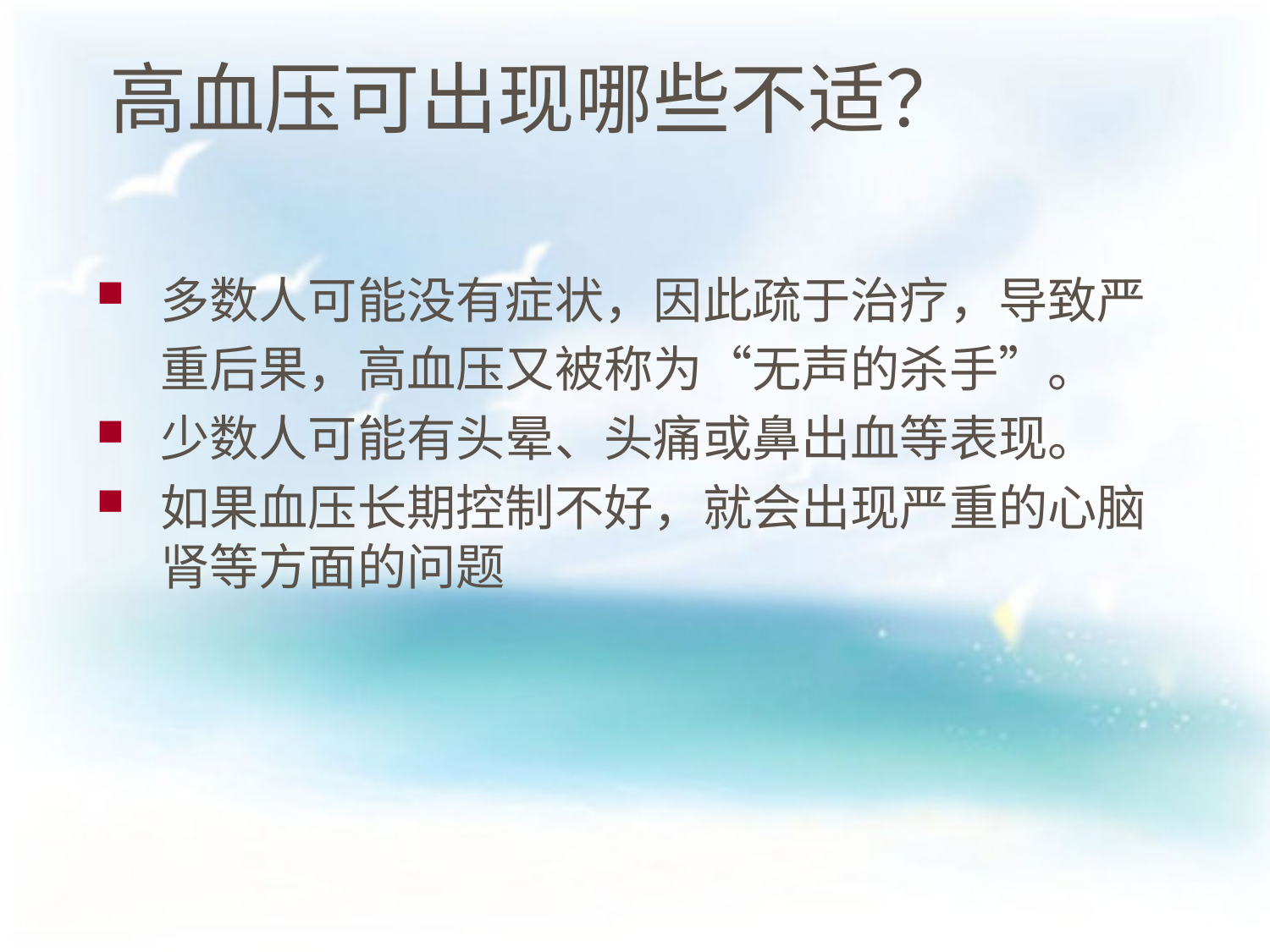

# 高血压可出现哪些不适？
多数人可能没有症状，因此疏于治疗，导致严
	重后果，高血压又被称为“无声的杀手”。
少数人可能有头晕、头痛或鼻出血等表现。
如果血压长期控制不好，就会出现严重的心脑肾等方面的问题